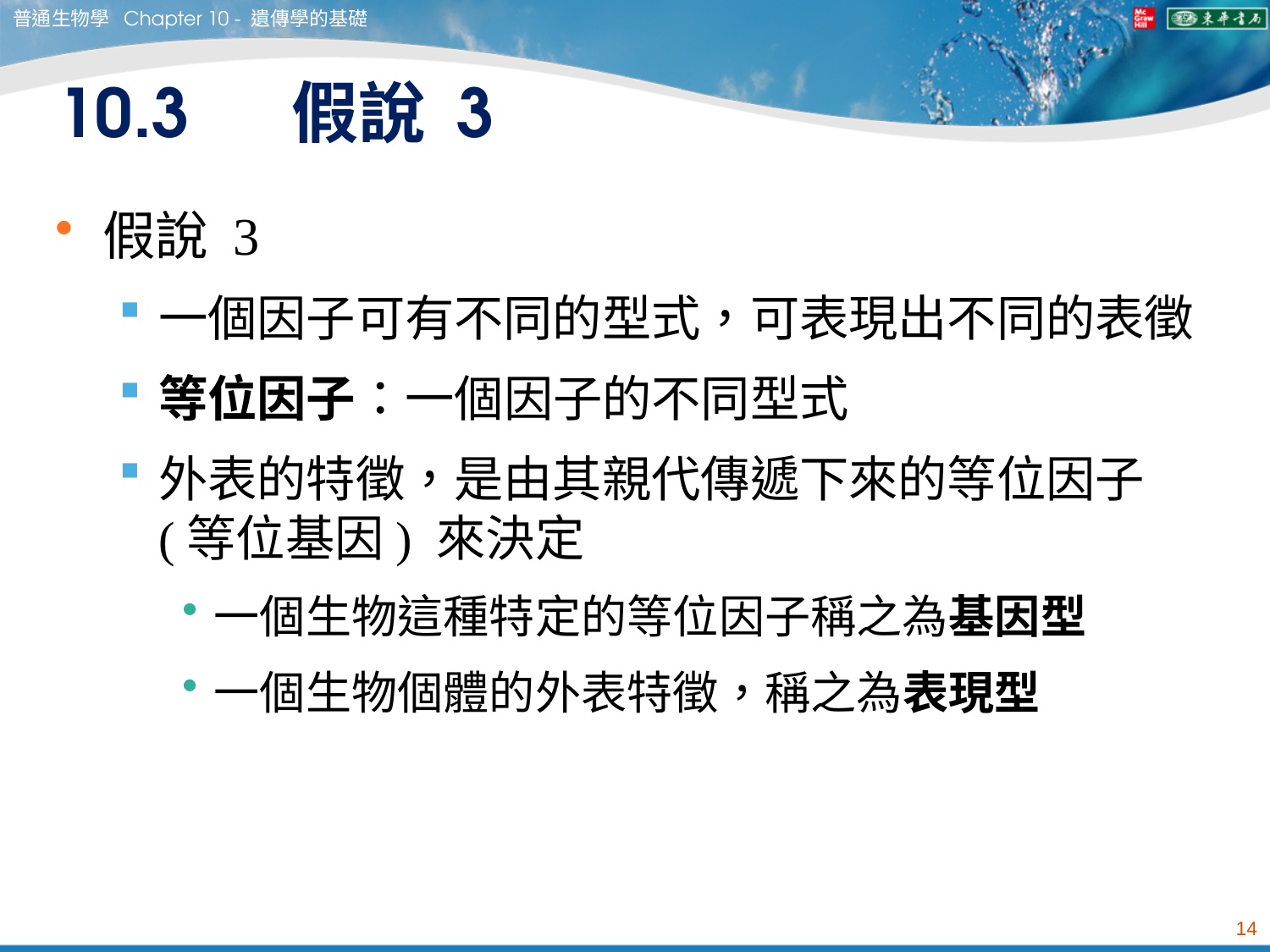

普通生物學  Chapter 10 - 遺傳學的基礎
# 10.3 　假說 3
假說 3
一個因子可有不同的型式，可表現出不同的表徵
等位因子：一個因子的不同型式
外表的特徵，是由其親代傳遞下來的等位因子 (等位基因) 來決定
一個生物這種特定的等位因子稱之為基因型
一個生物個體的外表特徵，稱之為表現型
14